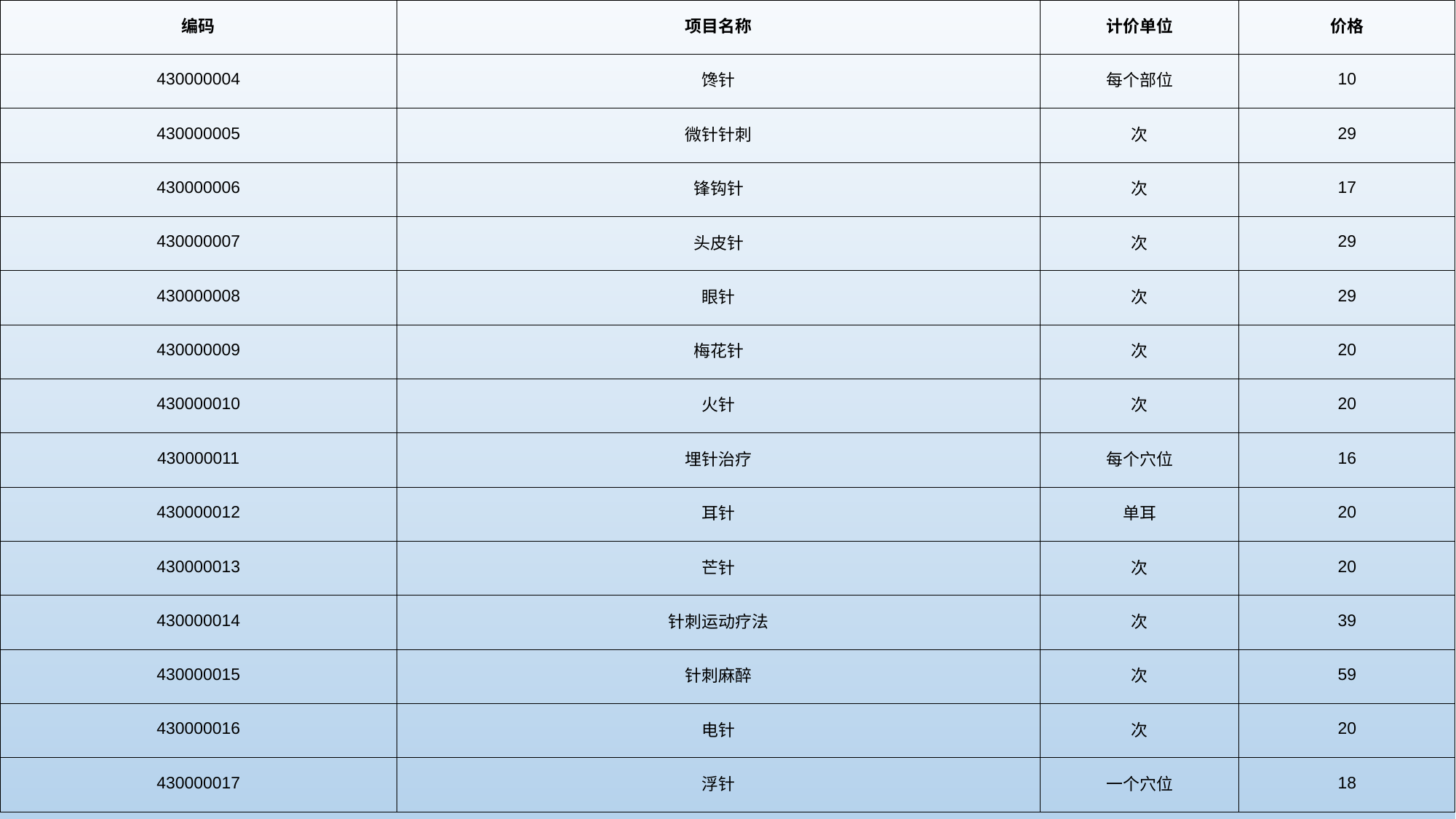

| 编码 | 项目名称 | 计价单位 | 价格 |
| --- | --- | --- | --- |
| 430000004 | 馋针 | 每个部位 | 10 |
| 430000005 | 微针针刺 | 次 | 29 |
| 430000006 | 锋钩针 | 次 | 17 |
| 430000007 | 头皮针 | 次 | 29 |
| 430000008 | 眼针 | 次 | 29 |
| 430000009 | 梅花针 | 次 | 20 |
| 430000010 | 火针 | 次 | 20 |
| 430000011 | 埋针治疗 | 每个穴位 | 16 |
| 430000012 | 耳针 | 单耳 | 20 |
| 430000013 | 芒针 | 次 | 20 |
| 430000014 | 针刺运动疗法 | 次 | 39 |
| 430000015 | 针刺麻醉 | 次 | 59 |
| 430000016 | 电针 | 次 | 20 |
| 430000017 | 浮针 | 一个穴位 | 18 |